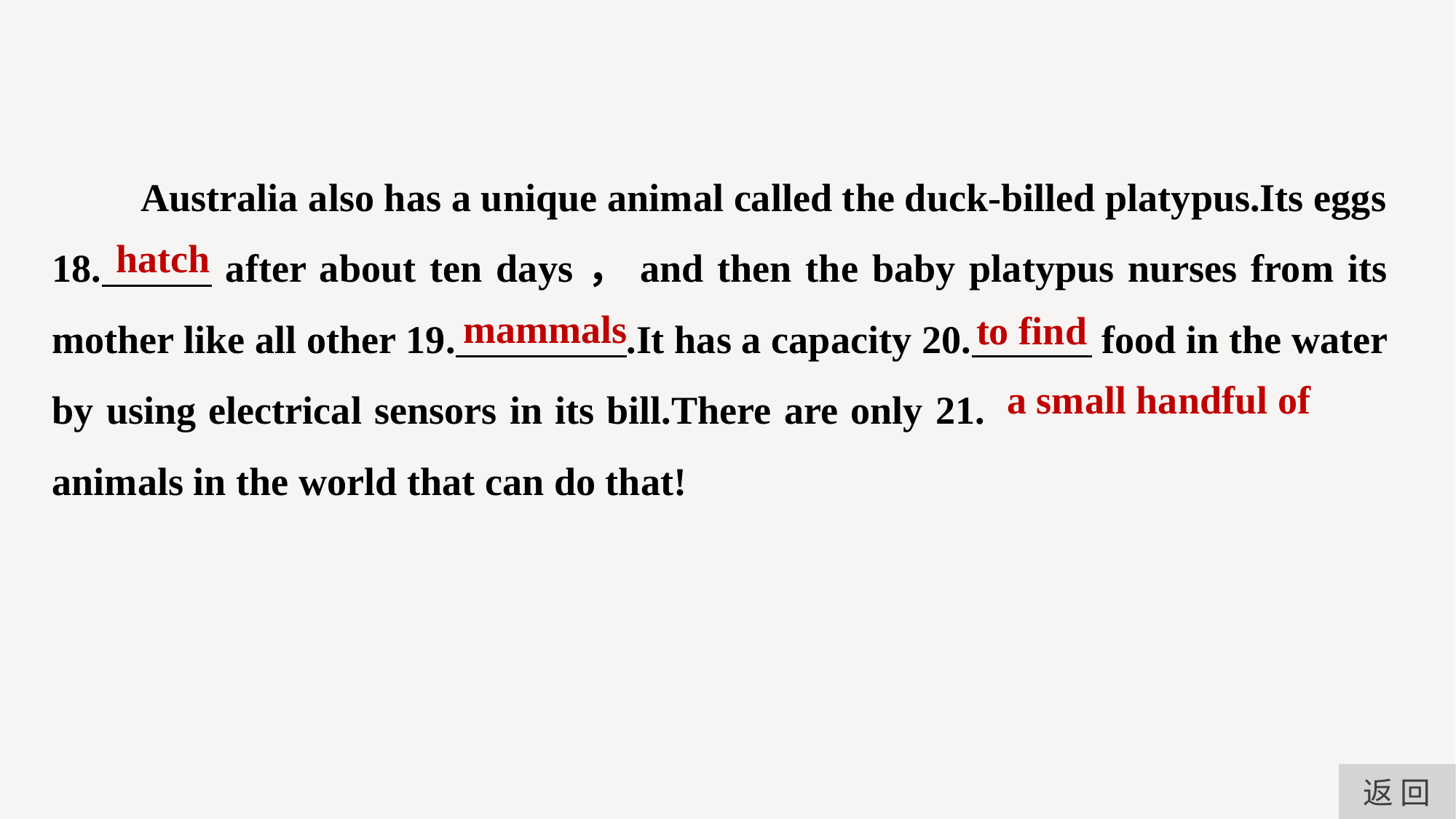

Australia also has a unique animal called the duck-billed platypus.Its eggs
18.         after about ten days，and then the baby platypus nurses from its mother like all other 19.                 .It has a capacity 20.             food in the water by using electrical sensors in its bill.There are only 21.				 animals in the world that can do that!
hatch
mammals
to find
a small handful of
返 回